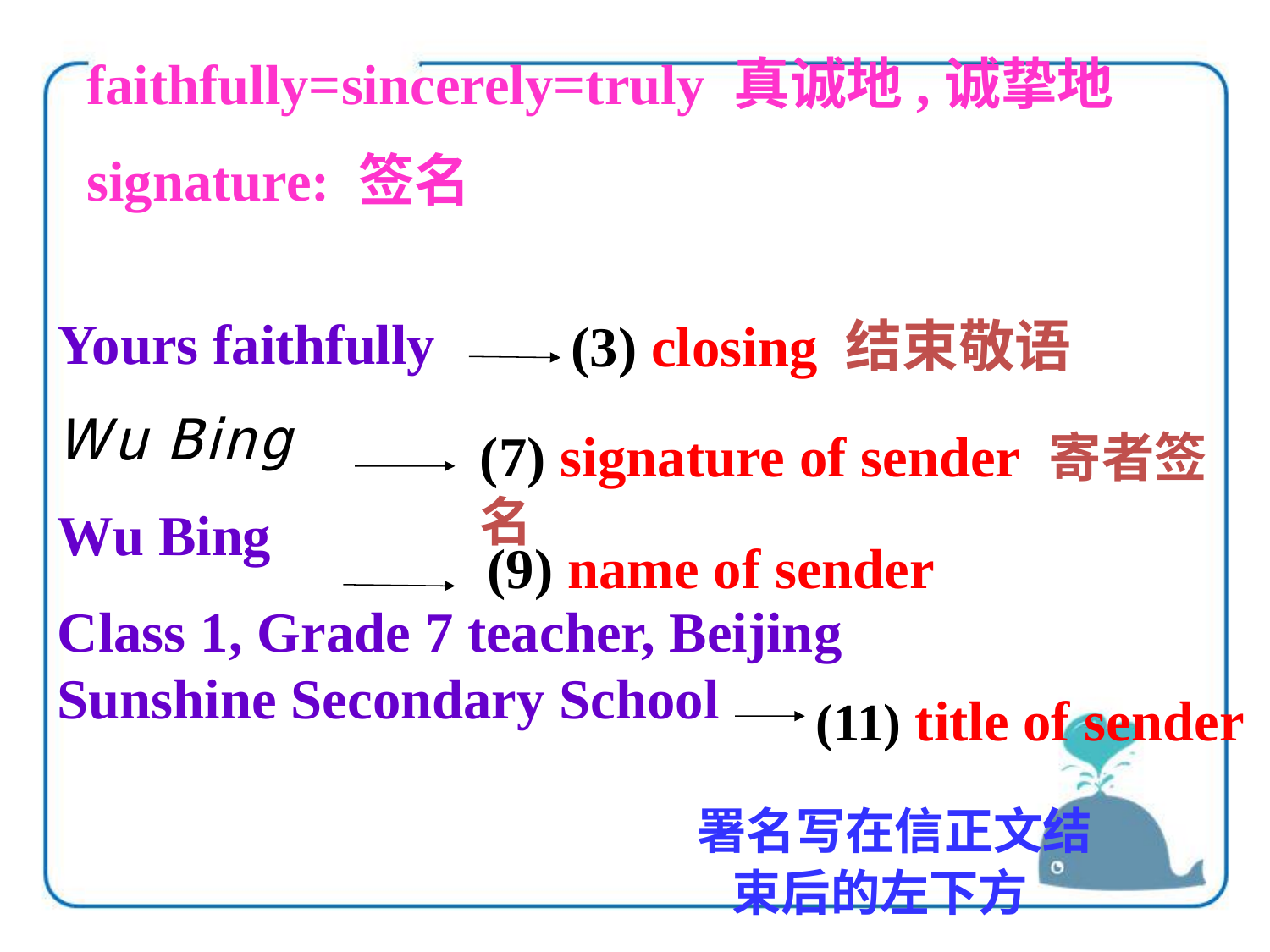

faithfully=sincerely=truly 真诚地,诚挚地
signature: 签名
Yours faithfully
Wu Bing
Wu Bing
Class 1, Grade 7 teacher, Beijing Sunshine Secondary School
(3) closing 结束敬语

(7) signature of sender 寄者签名

(9) name of sender

(11) title of sender

 署名写在信正文结束后的左下方